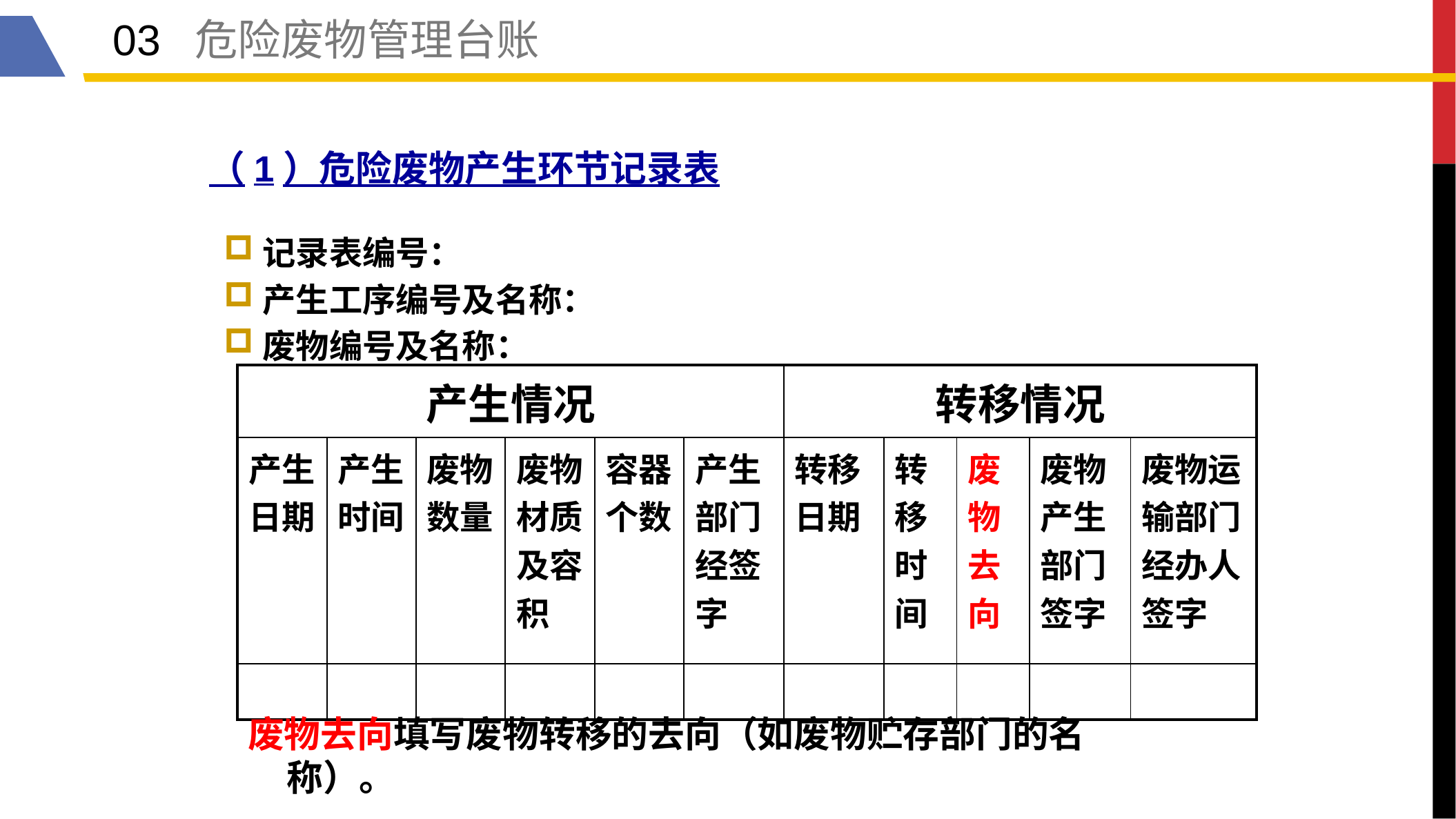

03  危险废物管理台账

（1）危险废物产生环节记录表
记录表编号：
产生工序编号及名称：
废物编号及名称：
| 产生情况 |  |  |  |  |  | 转移情况 |  |  |  |  |
| --- | --- | --- | --- | --- | --- | --- | --- | --- | --- | --- |
| 产生日期 | 产生时间 | 废物数量 | 废物材质及容积 | 容器个数 | 产生部门经签字 | 转移日期 | 转移时间 | 废物去向 | 废物产生部门签字 | 废物运输部门经办人签字 |
|  |  |  |  |  |  |  |  |  |  |  |
废物去向填写废物转移的去向（如废物贮存部门的名称）。